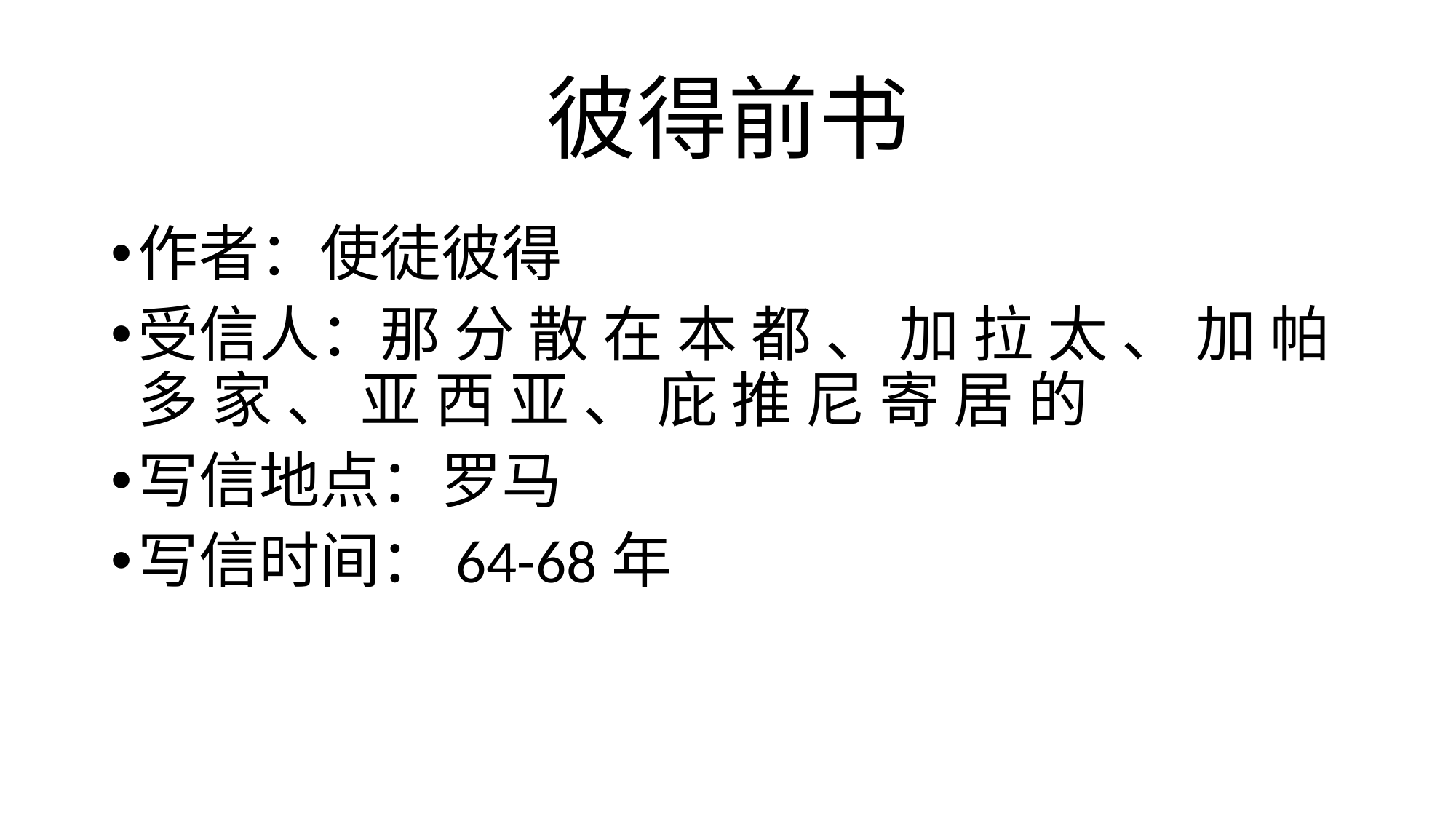

# 彼得前书
作者：使徒彼得
受信人：那 分 散 在 本 都 、 加 拉 太 、 加 帕 多 家 、 亚 西 亚 、 庇 推 尼 寄 居 的
写信地点：罗马
写信时间：64-68年